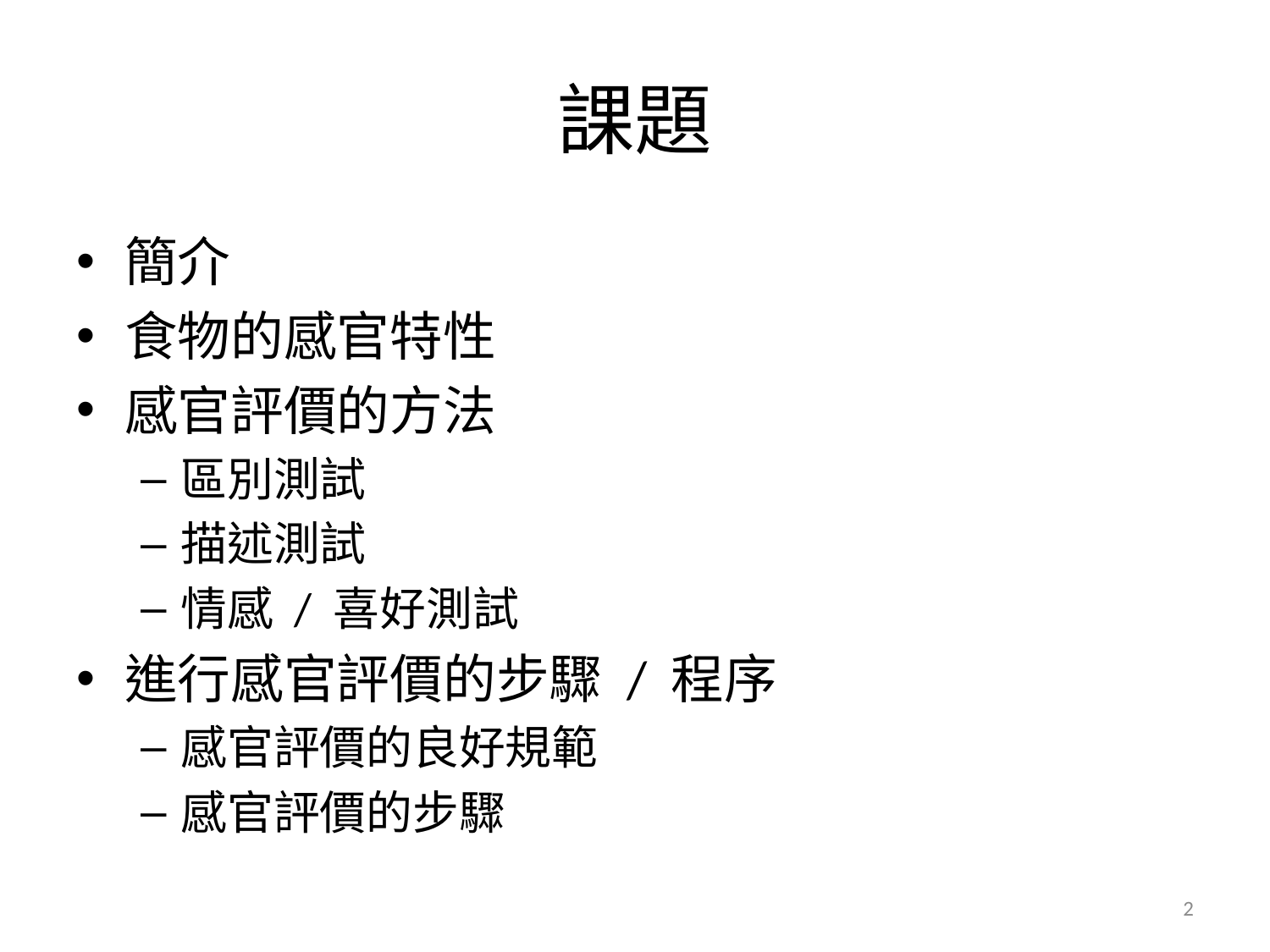

# 課題
簡介
食物的感官特性
感官評價的方法
區別測試
描述測試
情感 / 喜好測試
進行感官評價的步驟 / 程序
感官評價的良好規範
感官評價的步驟

2